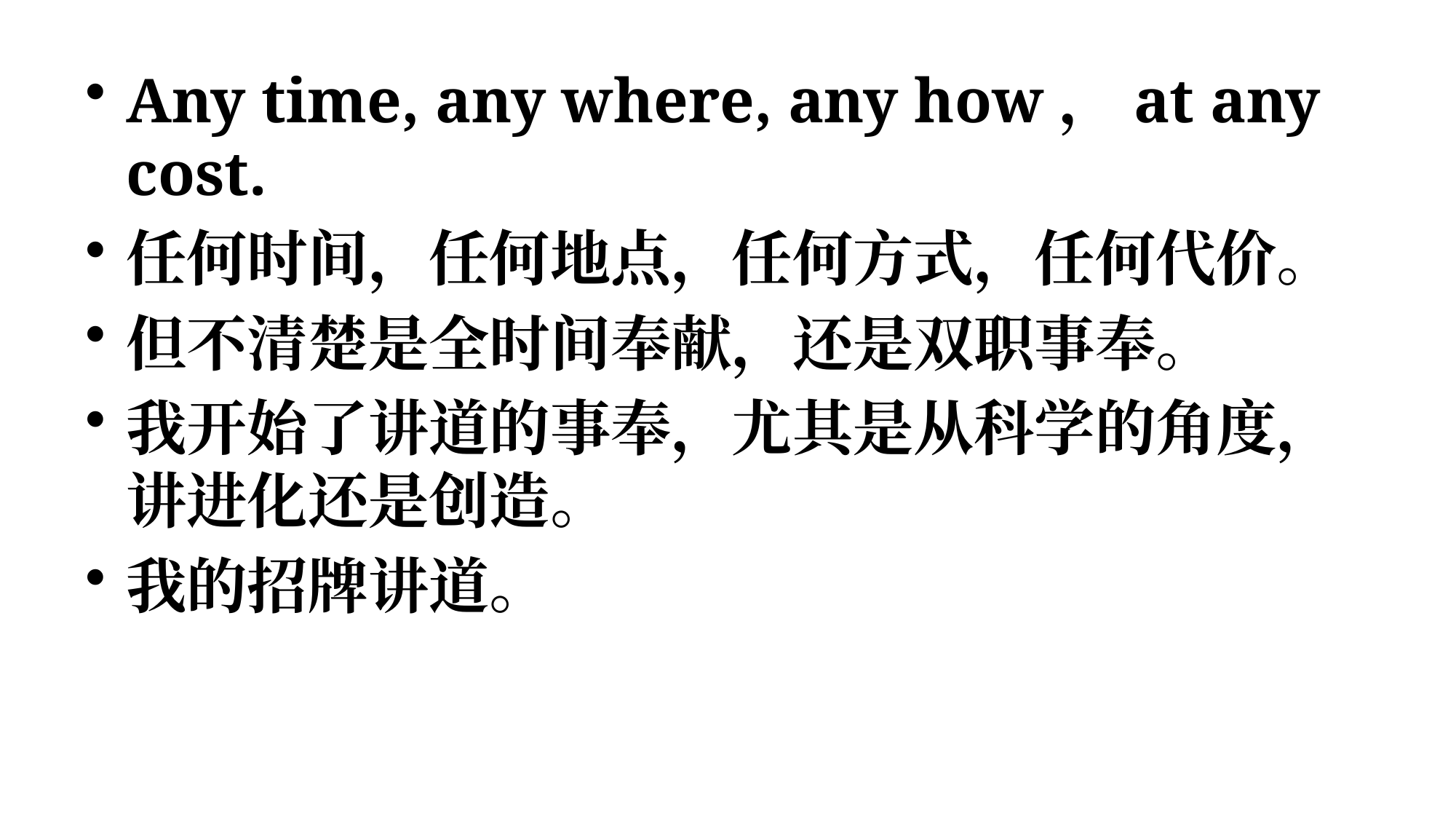

Any time, any where, any how，at any cost.
任何时间，任何地点，任何方式，任何代价。
但不清楚是全时间奉献，还是双职事奉。
我开始了讲道的事奉，尤其是从科学的角度，讲进化还是创造。
我的招牌讲道。